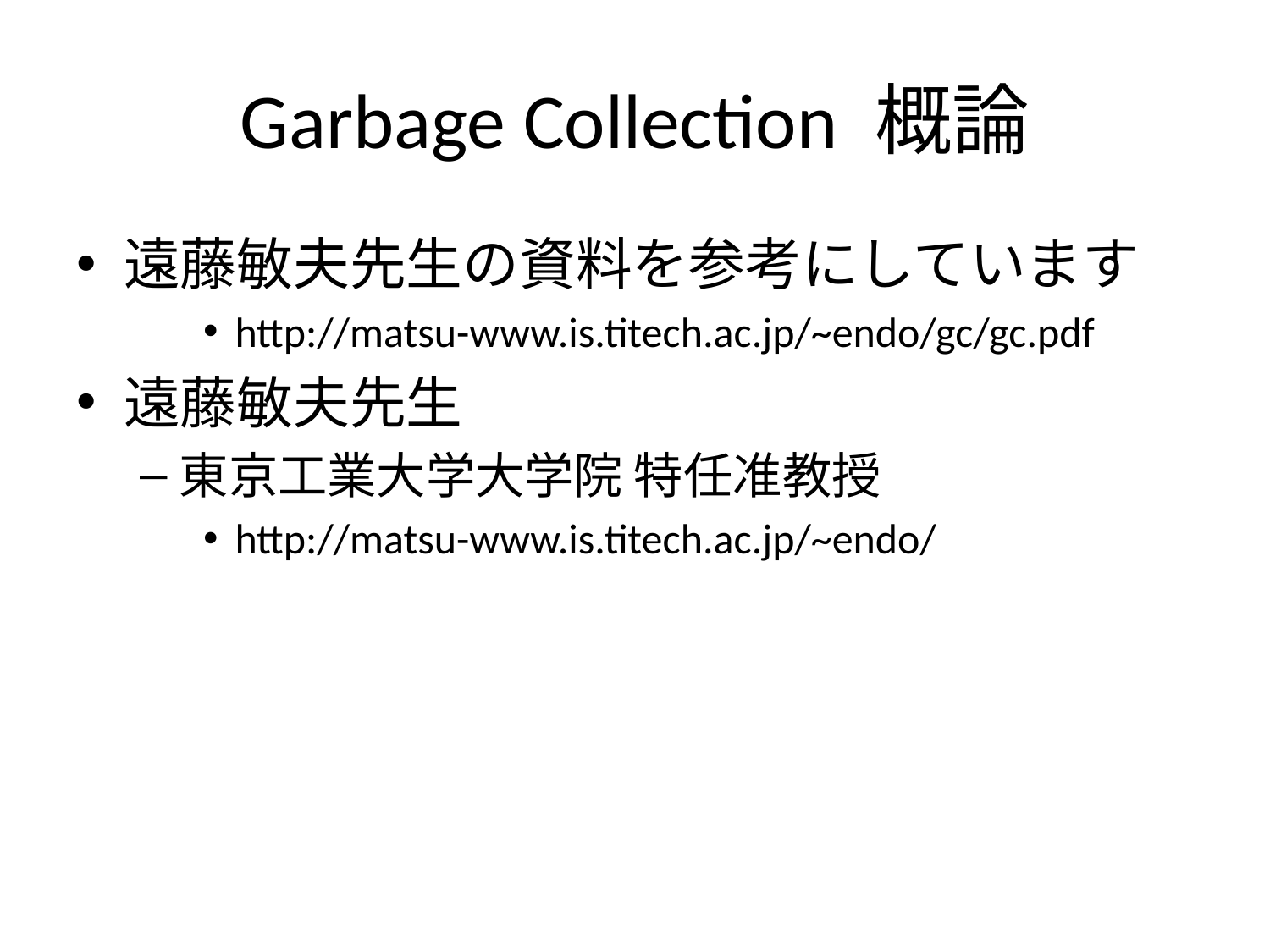

# Garbage Collection 概論
遠藤敏夫先生の資料を参考にしています
http://matsu-www.is.titech.ac.jp/~endo/gc/gc.pdf
遠藤敏夫先生
東京工業大学大学院 特任准教授
http://matsu-www.is.titech.ac.jp/~endo/